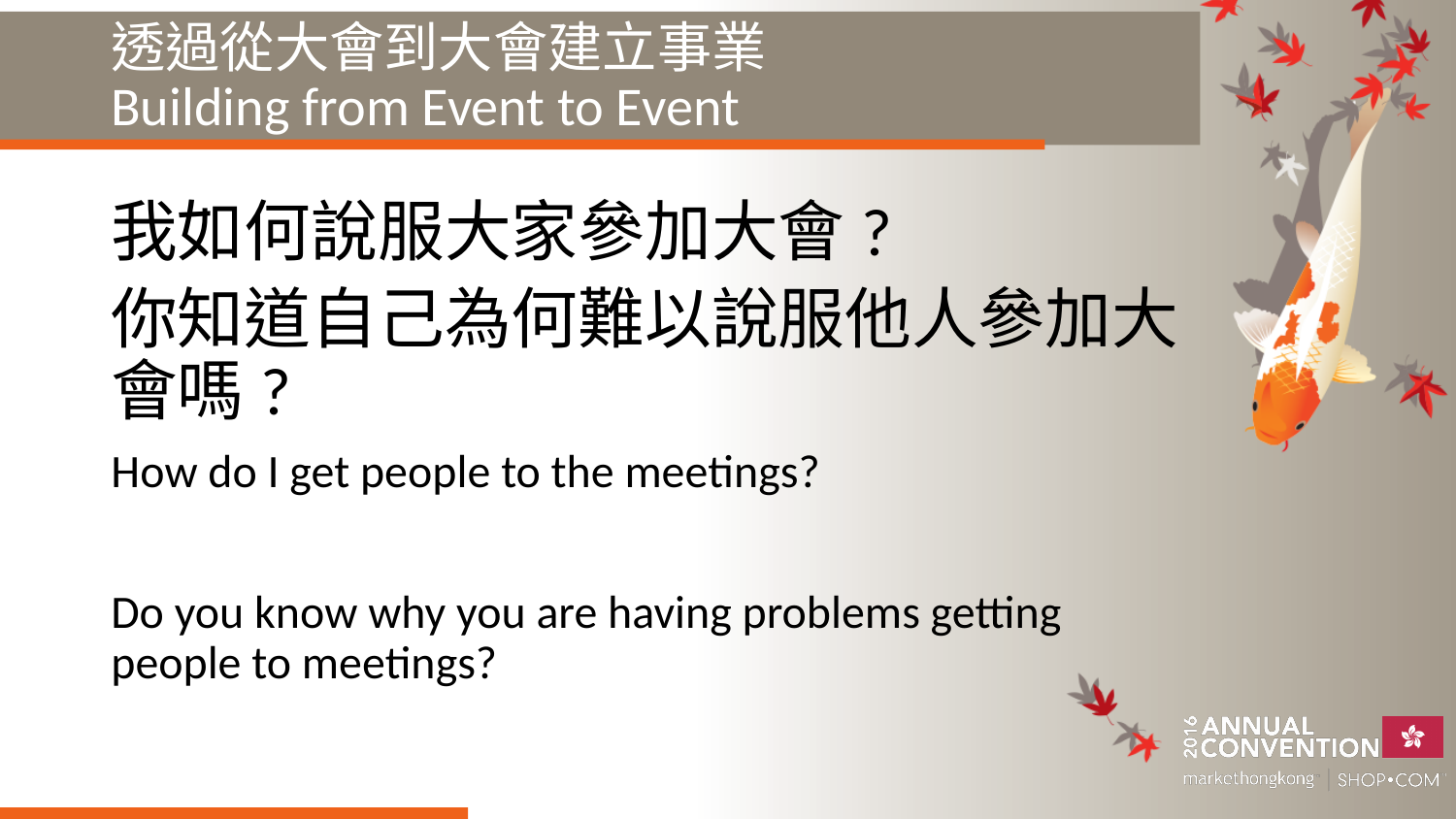

# 透過從大會到大會建立事業 Building from Event to Event

我如何說服大家參加大會?
你知道自己為何難以說服他人參加大會嗎?
How do I get people to the meetings?

Do you know why you are having problems getting people to meetings?